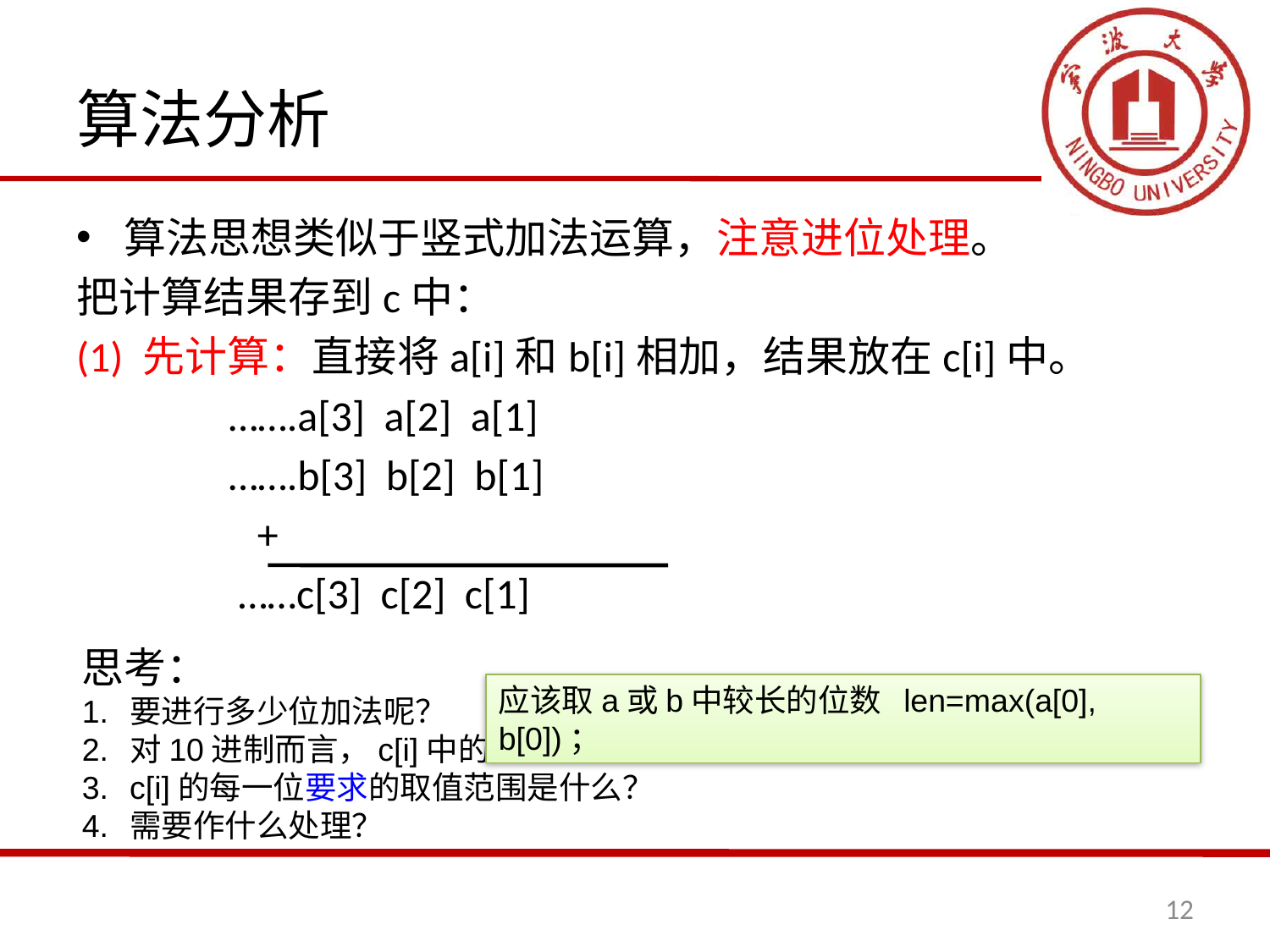

# 算法分析
算法思想类似于竖式加法运算，注意进位处理。
把计算结果存到c中：
(1) 先计算：直接将a[i]和b[i]相加，结果放在c[i]中。
                …….a[3]  a[2]  a[1]
                …….b[3]  b[2]  b[1]
                   +
                 ……c[3]  c[2]  c[1]

思考：
要进行多少位加法呢？
对10进制而言，c[i]中的数可能的取值范围是什么？
c[i]的每一位要求的取值范围是什么？
需要作什么处理？
应该取a或b中较长的位数  len=max(a[0], b[0])；
12